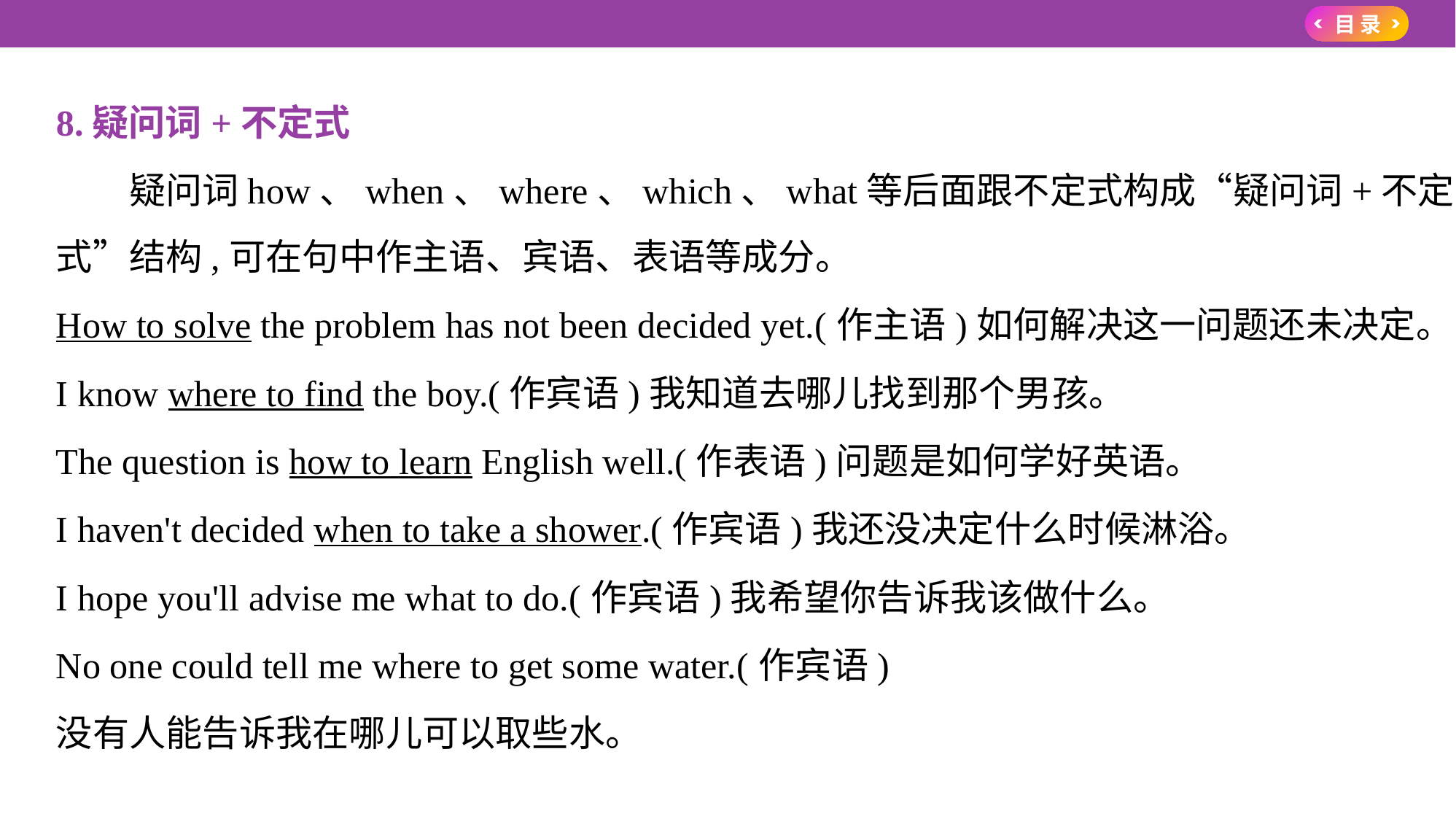

8.疑问词+不定式
　　疑问词how、when、where、which、what等后面跟不定式构成“疑问词+不定
式”结构,可在句中作主语、宾语、表语等成分。
How to solve the problem has not been decided yet.(作主语)如何解决这一问题还未决定。
I know where to find the boy.(作宾语)我知道去哪儿找到那个男孩。
The question is how to learn English well.(作表语)问题是如何学好英语。
I haven't decided when to take a shower.(作宾语)我还没决定什么时候淋浴。
I hope you'll advise me what to do.(作宾语)我希望你告诉我该做什么。
No one could tell me where to get some water.(作宾语)
没有人能告诉我在哪儿可以取些水。